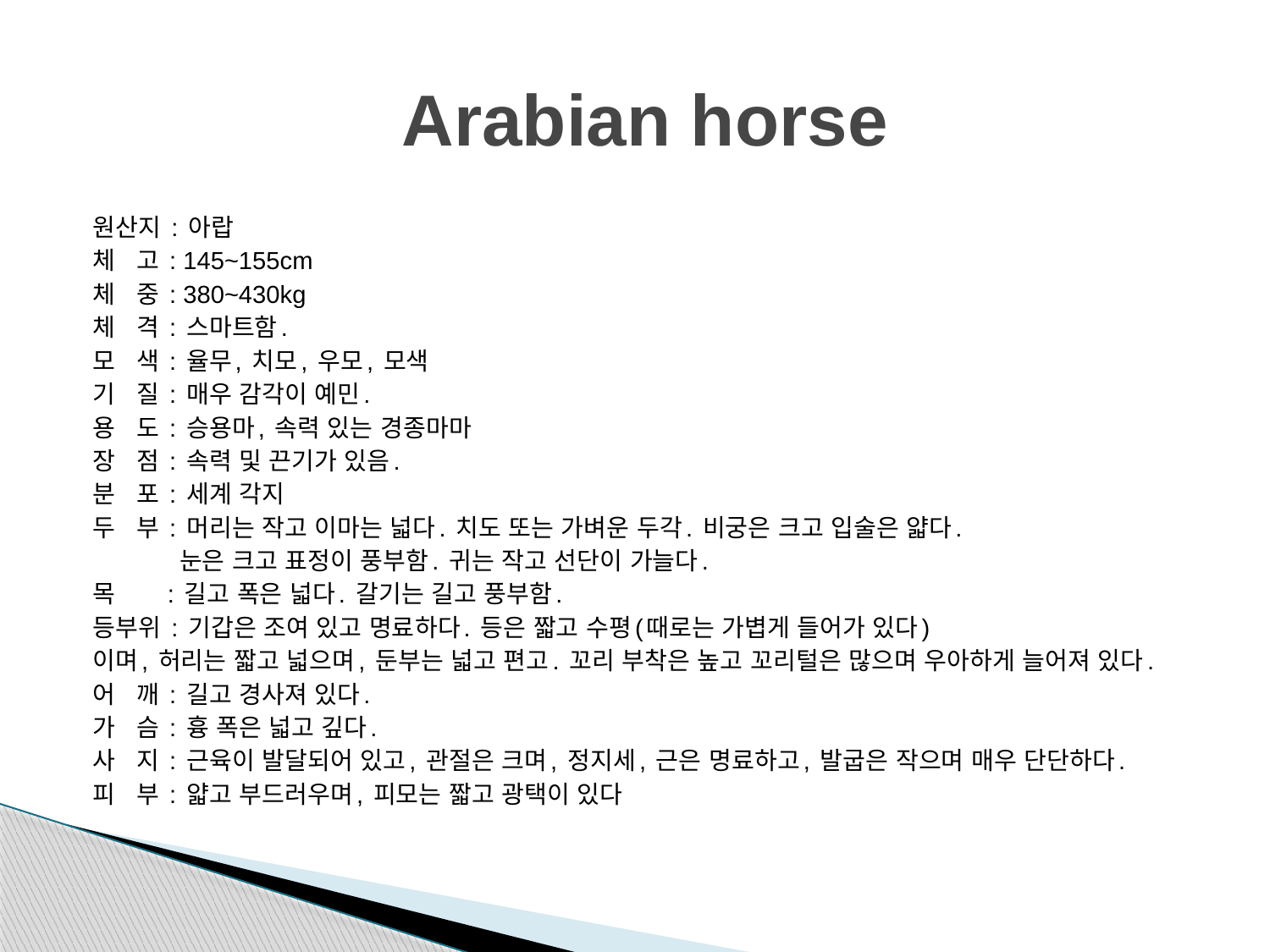

# Arabian horse
원산지 : 아랍
체   고 : 145~155cm
체   중 : 380~430kg
체   격 : 스마트함.
모   색 : 율무, 치모, 우모, 모색
기   질 : 매우 감각이 예민.
용   도 : 승용마, 속력 있는 경종마마
장   점 : 속력 및 끈기가 있음.
분   포 : 세계 각지
두   부 : 머리는 작고 이마는 넓다. 치도 또는 가벼운 두각. 비궁은 크고 입술은 얇다.
            눈은 크고 표정이 풍부함. 귀는 작고 선단이 가늘다.
목       : 길고 폭은 넓다. 갈기는 길고 풍부함.
등부위 : 기갑은 조여 있고 명료하다. 등은 짧고 수평(때로는 가볍게 들어가 있다)
이며, 허리는 짧고 넓으며, 둔부는 넓고 편고. 꼬리 부착은 높고 꼬리털은 많으며 우아하게 늘어져 있다.
어   깨 : 길고 경사져 있다.
가   슴 : 흉 폭은 넓고 깊다.
사   지 : 근육이 발달되어 있고, 관절은 크며, 정지세, 근은 명료하고, 발굽은 작으며 매우 단단하다.
피   부 : 얇고 부드러우며, 피모는 짧고 광택이 있다